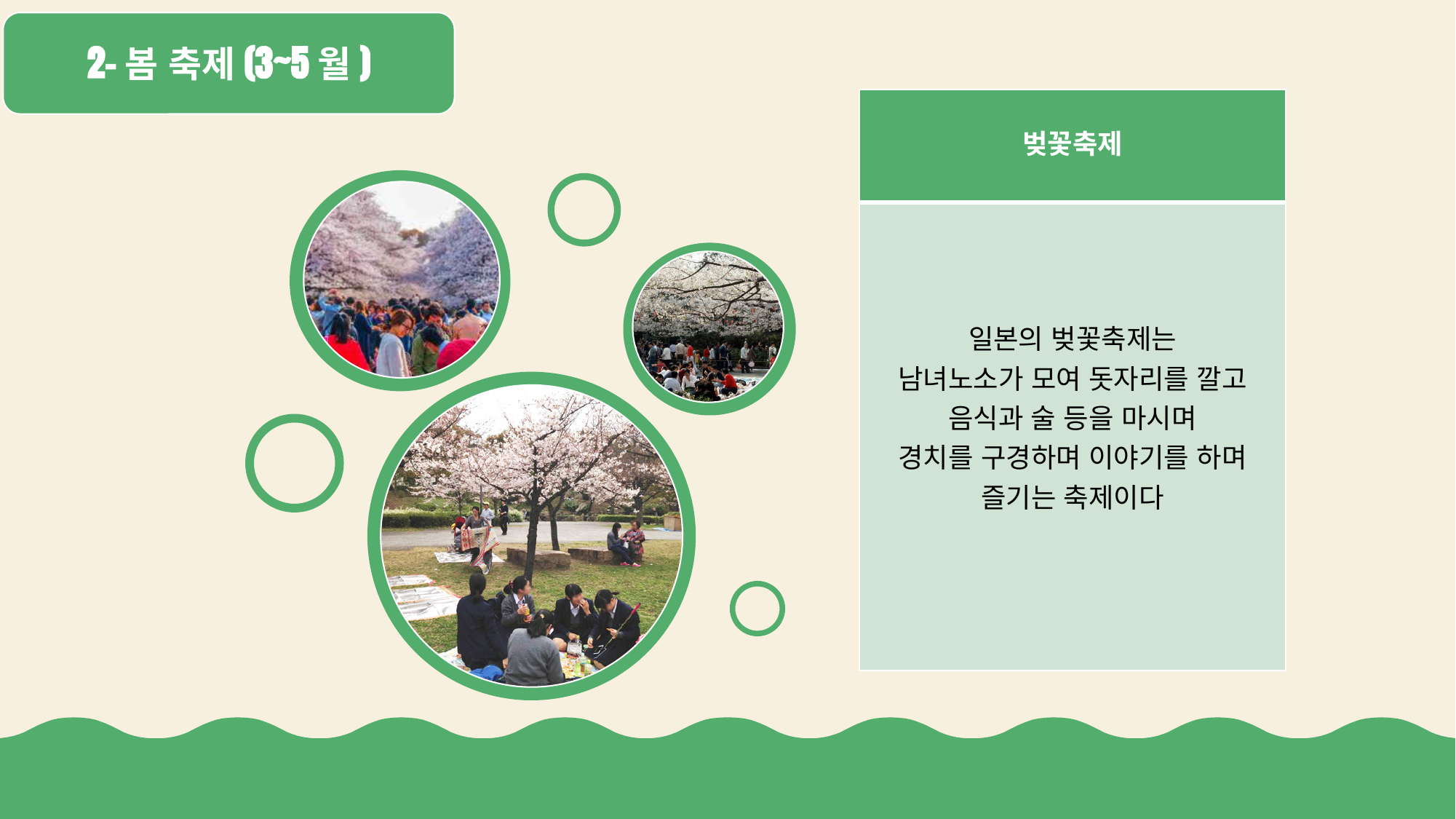

2-봄 축제(3~5월)
| 벚꽃축제 |
| --- |
| 일본의 벚꽃축제는 남녀노소가 모여 돗자리를 깔고 음식과 술 등을 마시며 경치를 구경하며 이야기를 하며 즐기는 축제이다 |